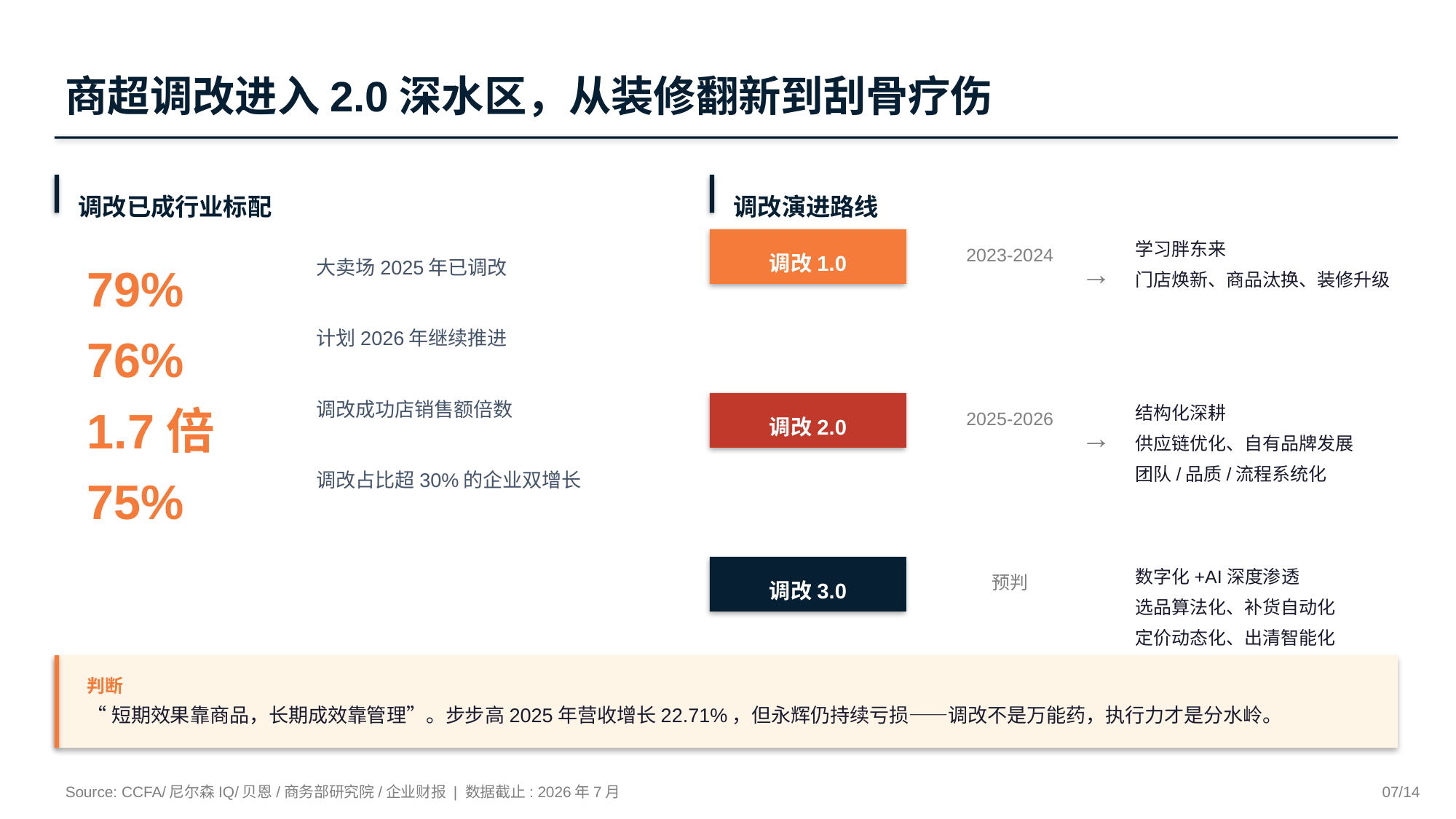

商超调改进入2.0深水区，从装修翻新到刮骨疗伤

调改已成行业标配

调改演进路线
学习胖东来
门店焕新、商品汰换、装修升级
79%

2023-2024
调改1.0
→
大卖场2025年已调改
76%
计划2026年继续推进
1.7倍
调改成功店销售额倍数
结构化深耕
供应链优化、自有品牌发展
团队/品质/流程系统化

2025-2026
调改2.0
→
75%
调改占比超30%的企业双增长
数字化+AI深度渗透
选品算法化、补货自动化
定价动态化、出清智能化

预判
调改3.0

判断
“短期效果靠商品，长期成效靠管理”。步步高2025年营收增长22.71%，但永辉仍持续亏损——调改不是万能药，执行力才是分水岭。
Source: CCFA/尼尔森IQ/贝恩/商务部研究院/企业财报 | 数据截止: 2026年7月
07/14